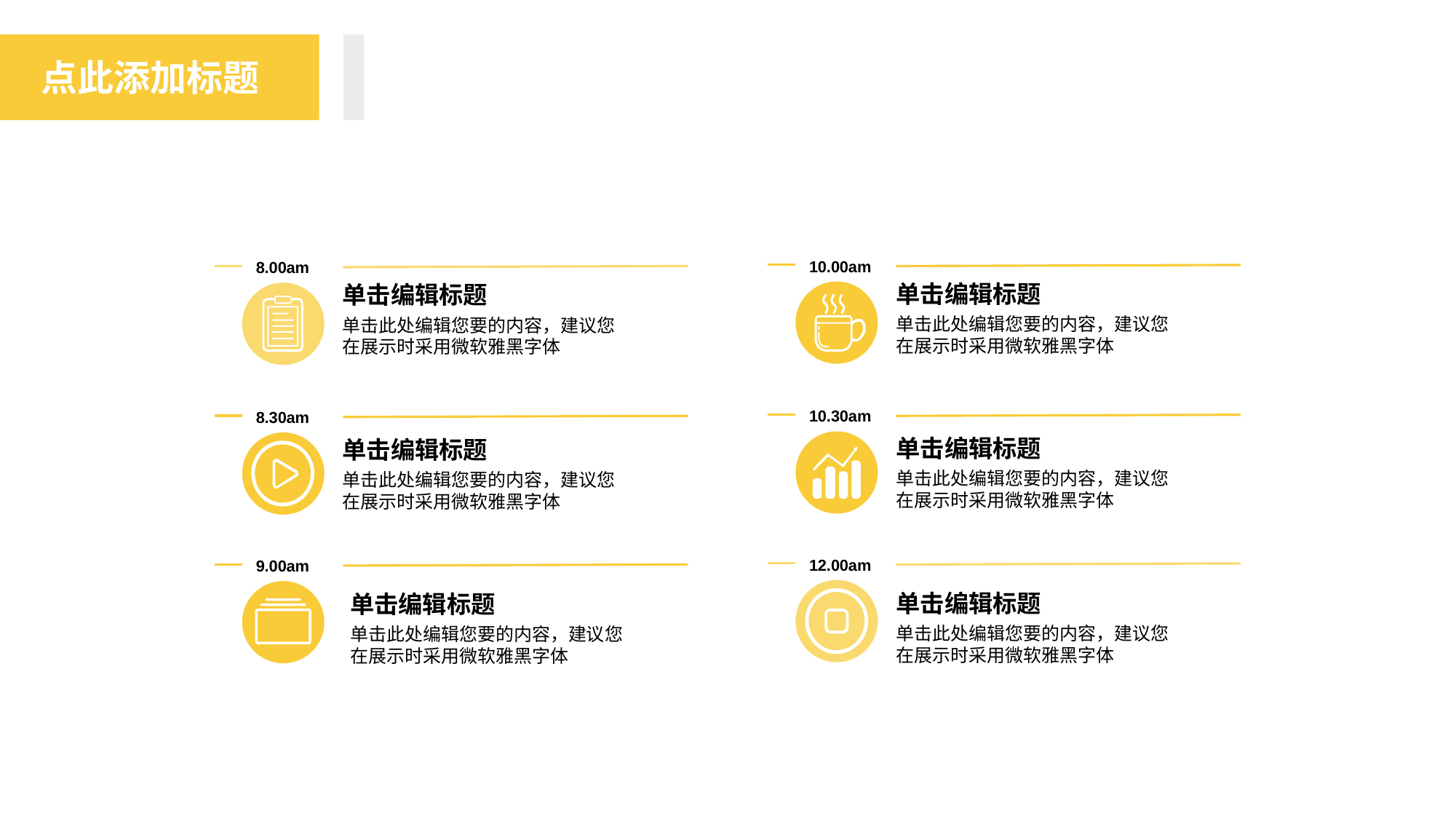

点此添加标题
10.00am
8.00am
单击编辑标题
单击编辑标题

单击此处编辑您要的内容，建议您在展示时采用微软雅黑字体
单击此处编辑您要的内容，建议您在展示时采用微软雅黑字体
10.30am
8.30am

单击编辑标题
单击编辑标题

单击此处编辑您要的内容，建议您在展示时采用微软雅黑字体
单击此处编辑您要的内容，建议您在展示时采用微软雅黑字体
12.00am
9.00am

单击编辑标题
单击编辑标题

单击此处编辑您要的内容，建议您在展示时采用微软雅黑字体
单击此处编辑您要的内容，建议您在展示时采用微软雅黑字体